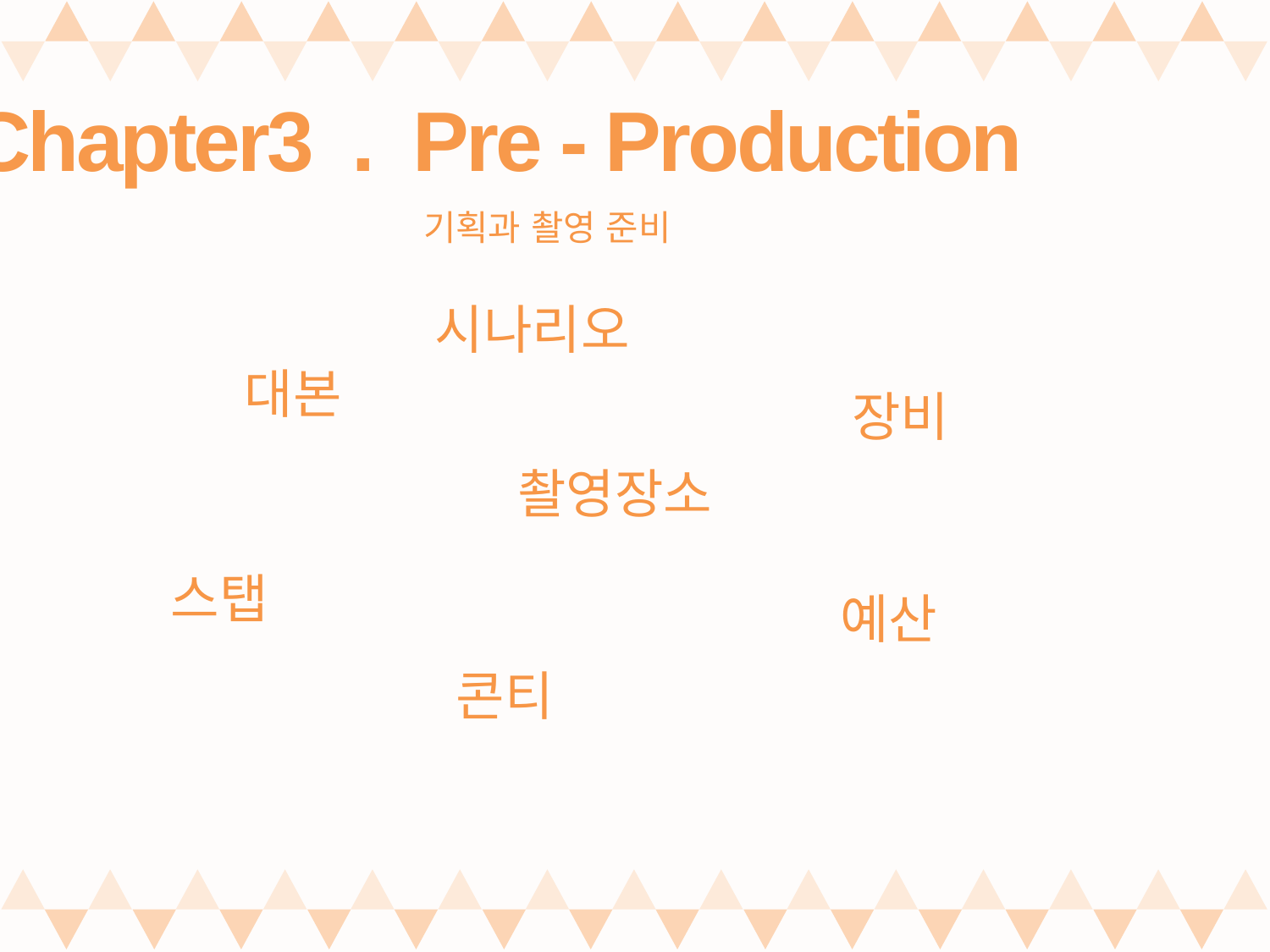

Chapter3  .  Pre - Production
기획과 촬영 준비
시나리오
대본
장비
촬영장소
스탭
예산
콘티